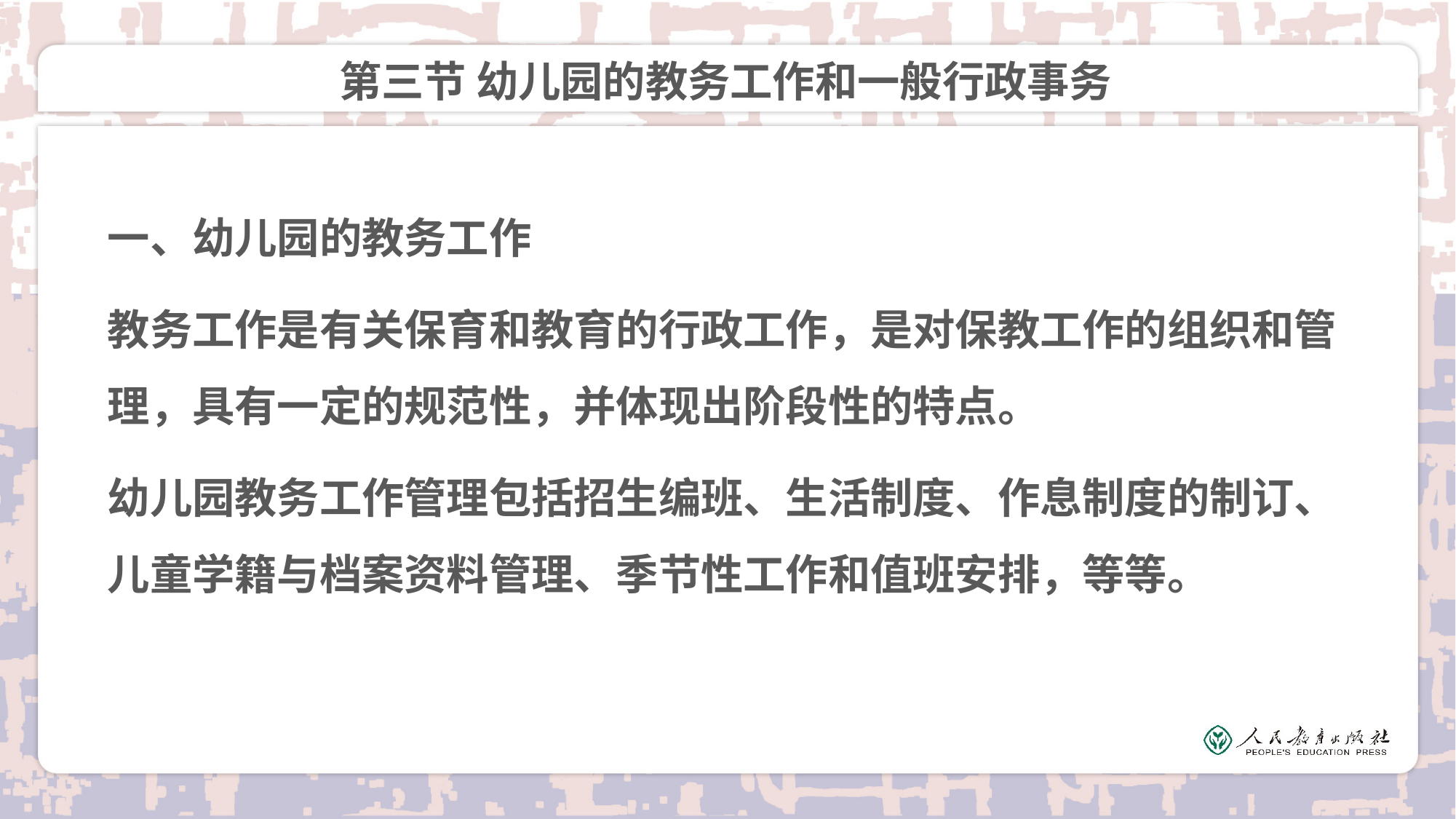

# 第三节 幼儿园的教务工作和一般行政事务
一、幼儿园的教务工作
教务工作是有关保育和教育的行政工作，是对保教工作的组织和管理，具有一定的规范性，并体现出阶段性的特点。
幼儿园教务工作管理包括招生编班、生活制度、作息制度的制订、儿童学籍与档案资料管理、季节性工作和值班安排，等等。